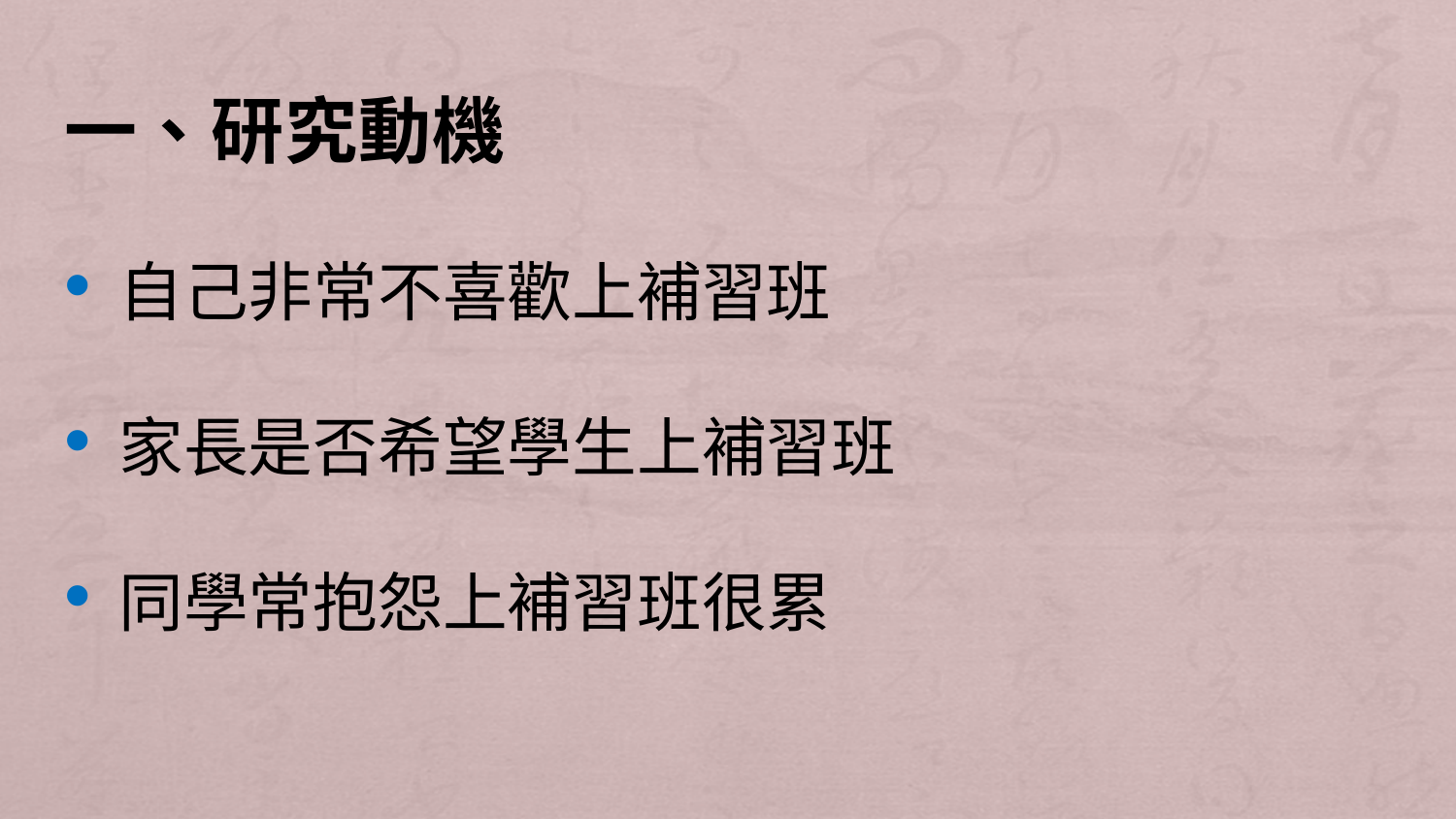

# 一、研究動機

自己非常不喜歡上補習班

家長是否希望學生上補習班

同學常抱怨上補習班很累